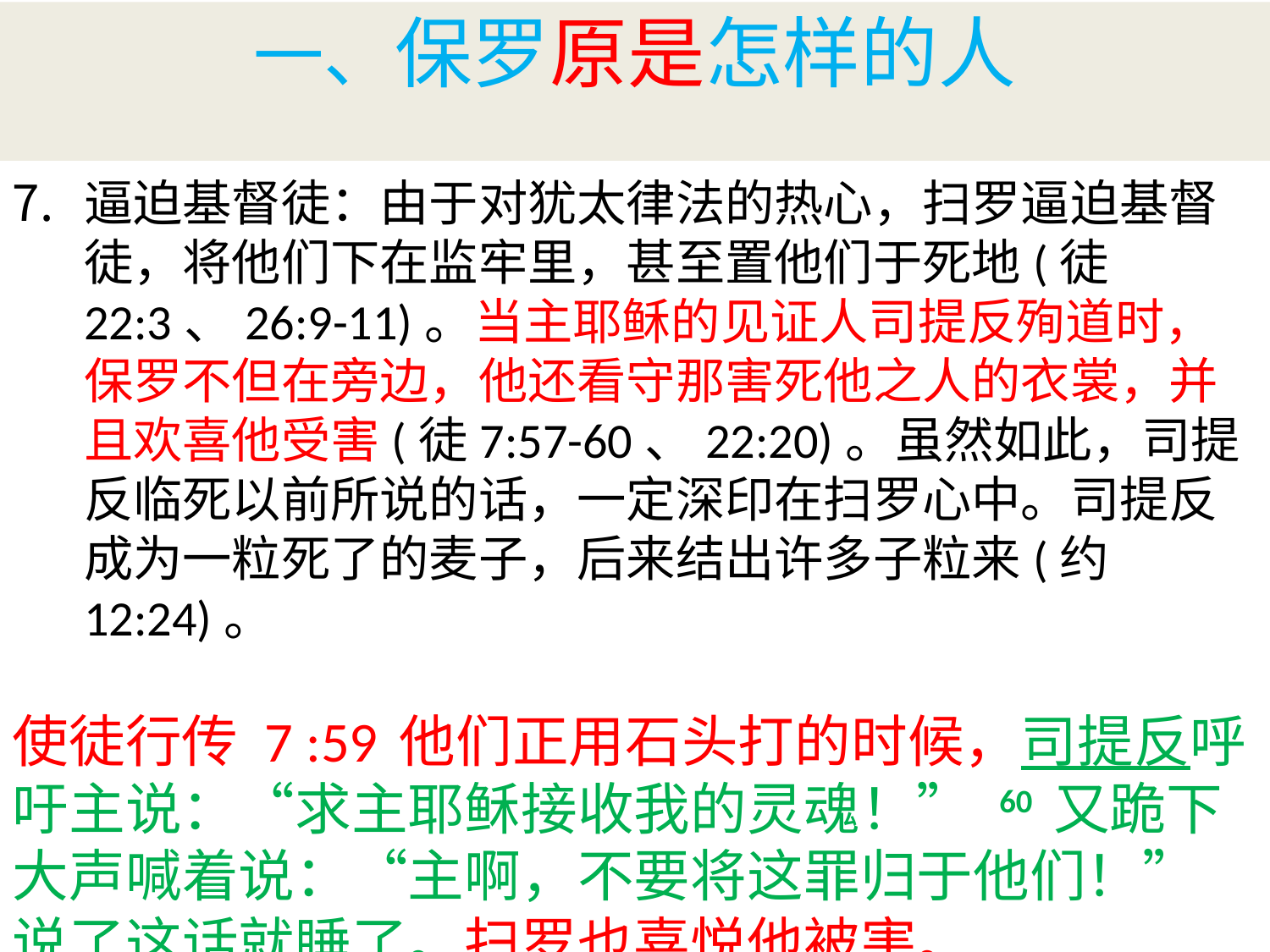

# 一、保罗原是怎样的人
逼迫基督徒：由于对犹太律法的热心，扫罗逼迫基督徒，将他们下在监牢里，甚至置他们于死地(徒22:3、26:9-11)。当主耶稣的见证人司提反殉道时，保罗不但在旁边，他还看守那害死他之人的衣裳，并且欢喜他受害(徒7:57-60、22:20)。虽然如此，司提反临死以前所说的话，一定深印在扫罗心中。司提反成为一粒死了的麦子，后来结出许多子粒来(约12:24)。

使徒行传 7 :59 他们正用石头打的时候，司提反呼吁主说：“求主耶稣接收我的灵魂！” 60 又跪下大声喊着说：“主啊，不要将这罪归于他们！”说了这话就睡了。扫罗也喜悦他被害。